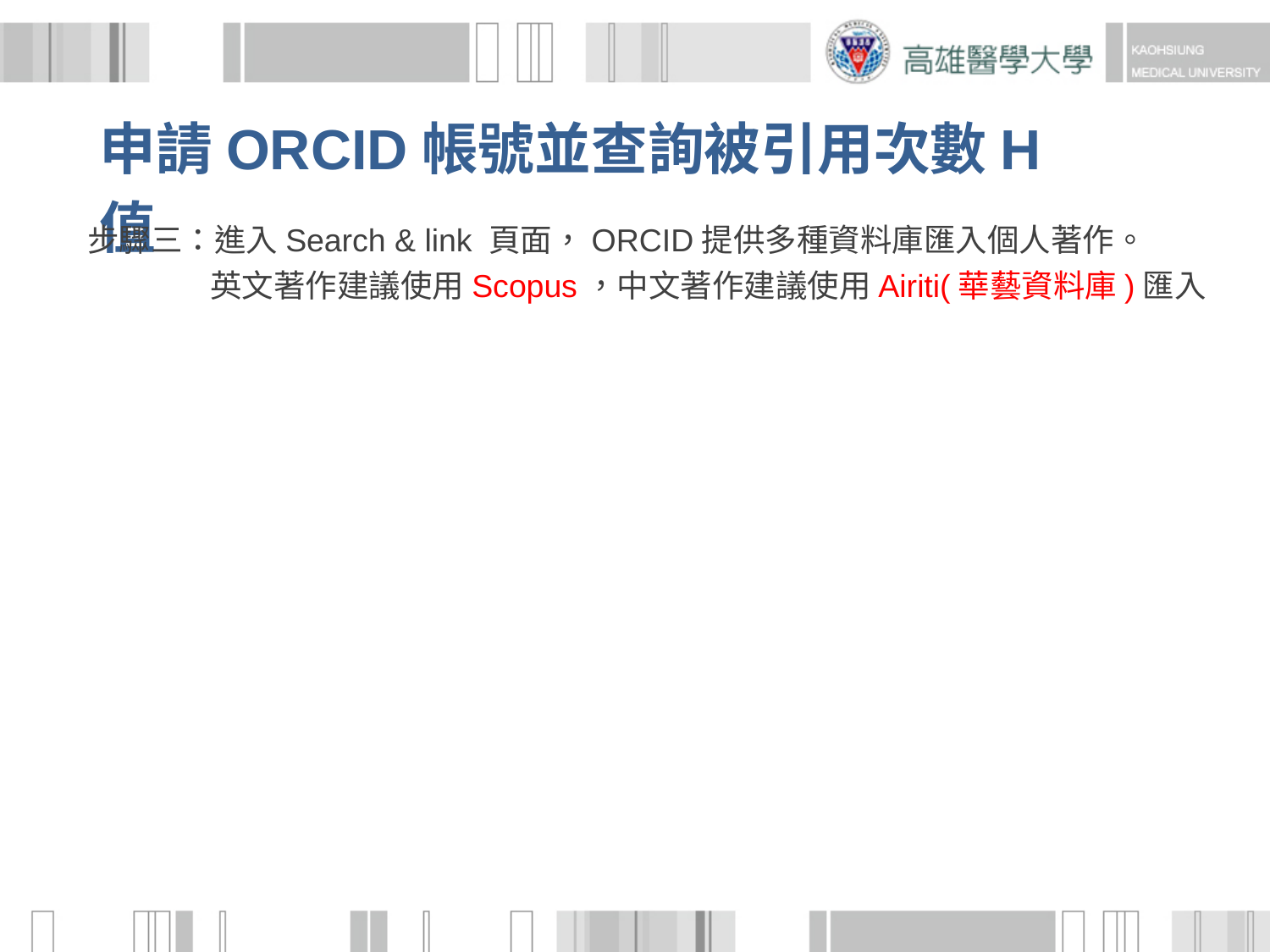

申請ORCID帳號並查詢被引用次數H值
步驟三：進入Search & link 頁面，ORCID提供多種資料庫匯入個人著作。
                英文著作建議使用Scopus，中文著作建議使用Airiti(華藝資料庫)匯入